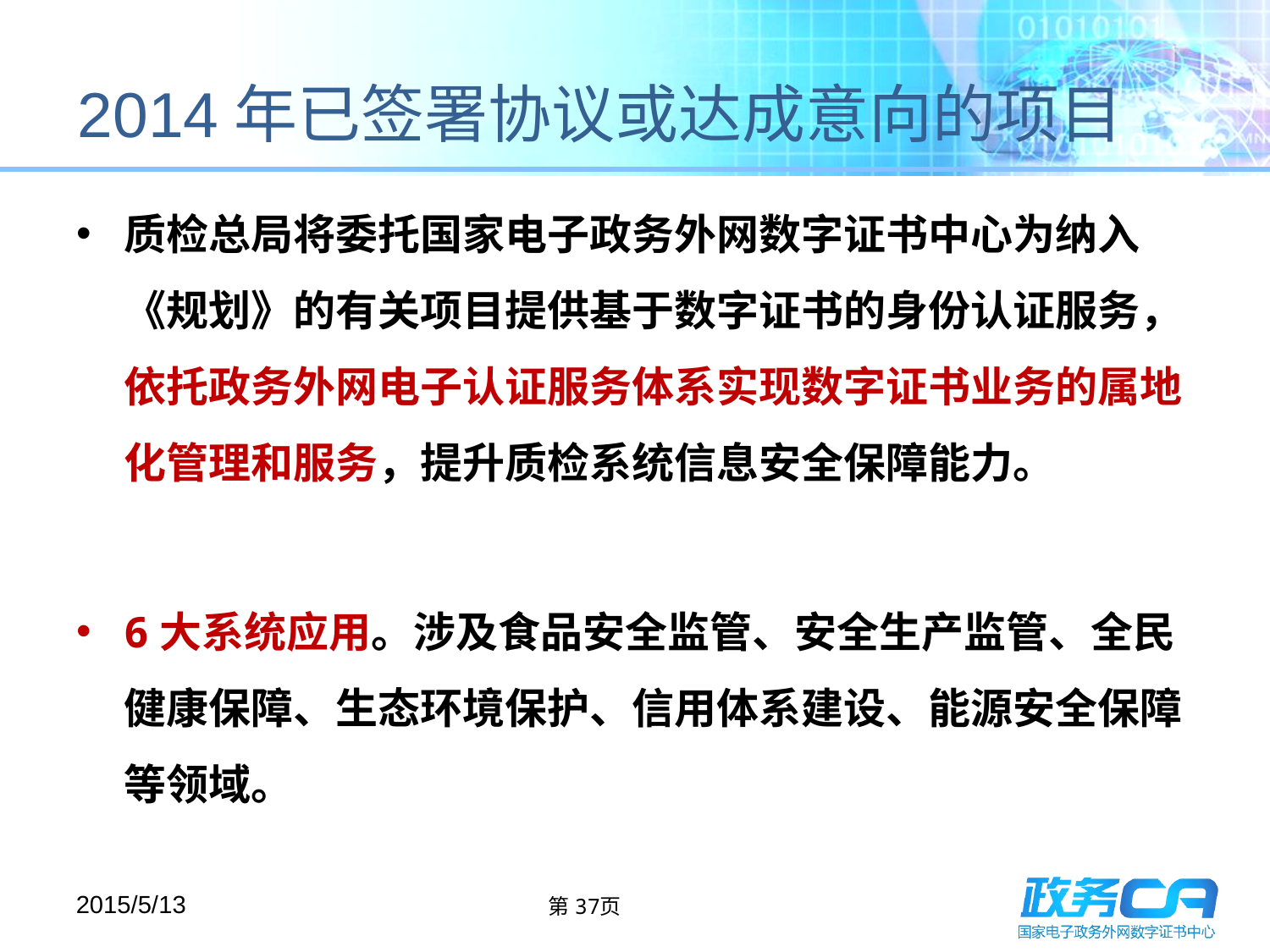

# 2014年已签署协议或达成意向的项目
质检总局将委托国家电子政务外网数字证书中心为纳入《规划》的有关项目提供基于数字证书的身份认证服务，依托政务外网电子认证服务体系实现数字证书业务的属地化管理和服务，提升质检系统信息安全保障能力。

6大系统应用。涉及食品安全监管、安全生产监管、全民健康保障、生态环境保护、信用体系建设、能源安全保障等领域。
2015/5/13
第37页